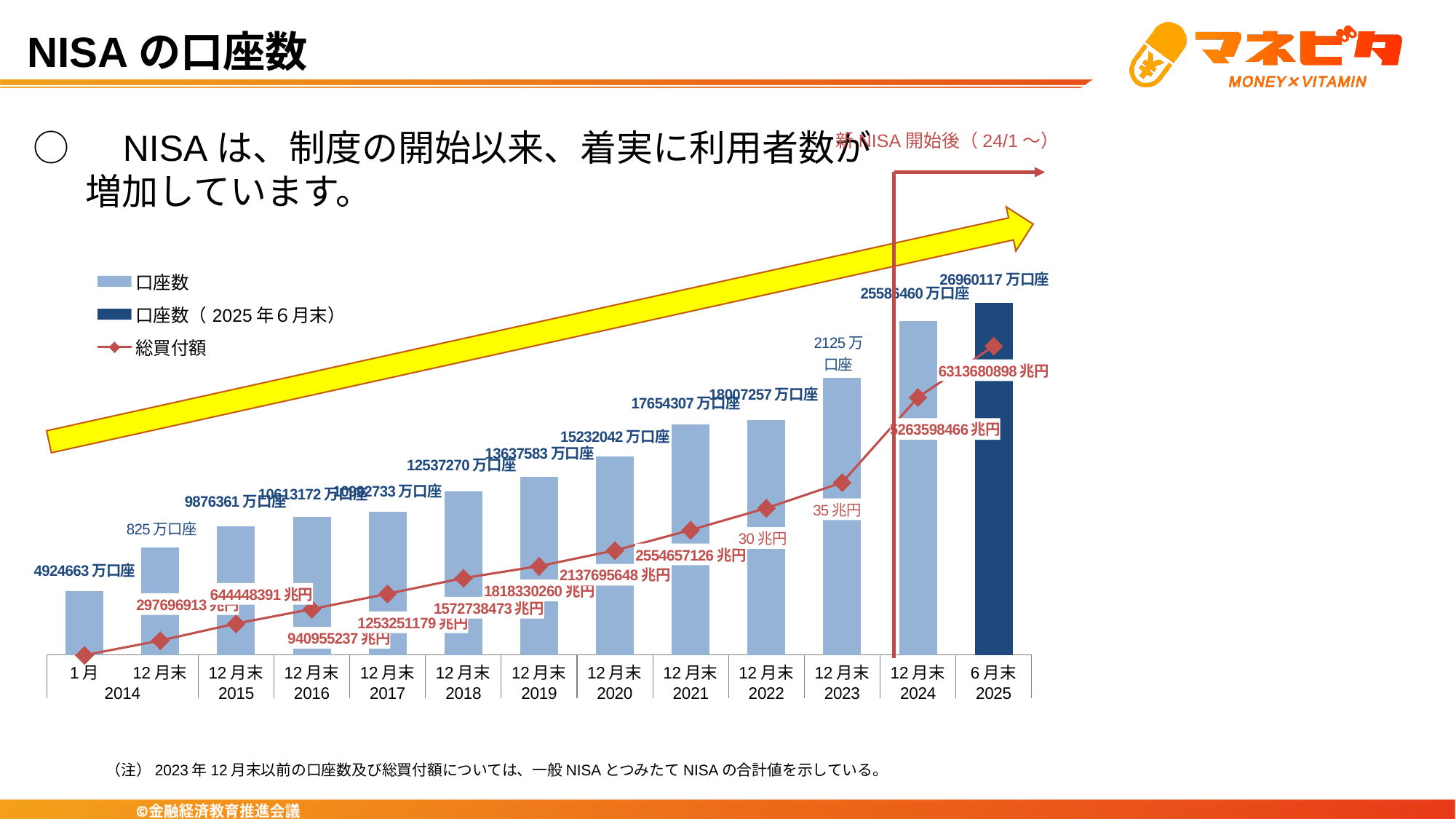

# NISAの口座数
○　NISAは、制度の開始以来、着実に利用者数が
増加しています。
新NISA開始後（24/1～）

### Chart

| Category | 口座数 | 口座数（2025年６月末） | 総買付額 |
|---|---|---|---|
| 1月 | 4924663.0 | None | 0.0 |
| 12月末 | 8253799.0 | None | 297696912.9 |
| 12月末 | 9876361.0 | None | 644448391.0 |
| 12月末 | 10613172.0 | None | 940955237.0 |
| 12月末 | 10992733.0 | None | 1253251179.0 |
| 12月末 | 12537270.0 | None | 1572738473.0 |
| 12月末 | 13637583.0 | None | 1818330260.0 |
| 12月末 | 15232042.0 | None | 2137695648.0 |
| 12月末 | 17654307.0 | None | 2554657126.0 |
| 12月末 | 18007257.0 | None | 3001570958.0 |
| 12月末 | 21247420.0 | None | 3525386129.4 |
| 12月末 | 25586460.0 | None | 5263598466.0 |
| 6月末 | None | 26960117.0 | 6313680898.0 |
（注）2023年12月末以前の口座数及び総買付額については、一般NISAとつみたてNISAの合計値を示している。